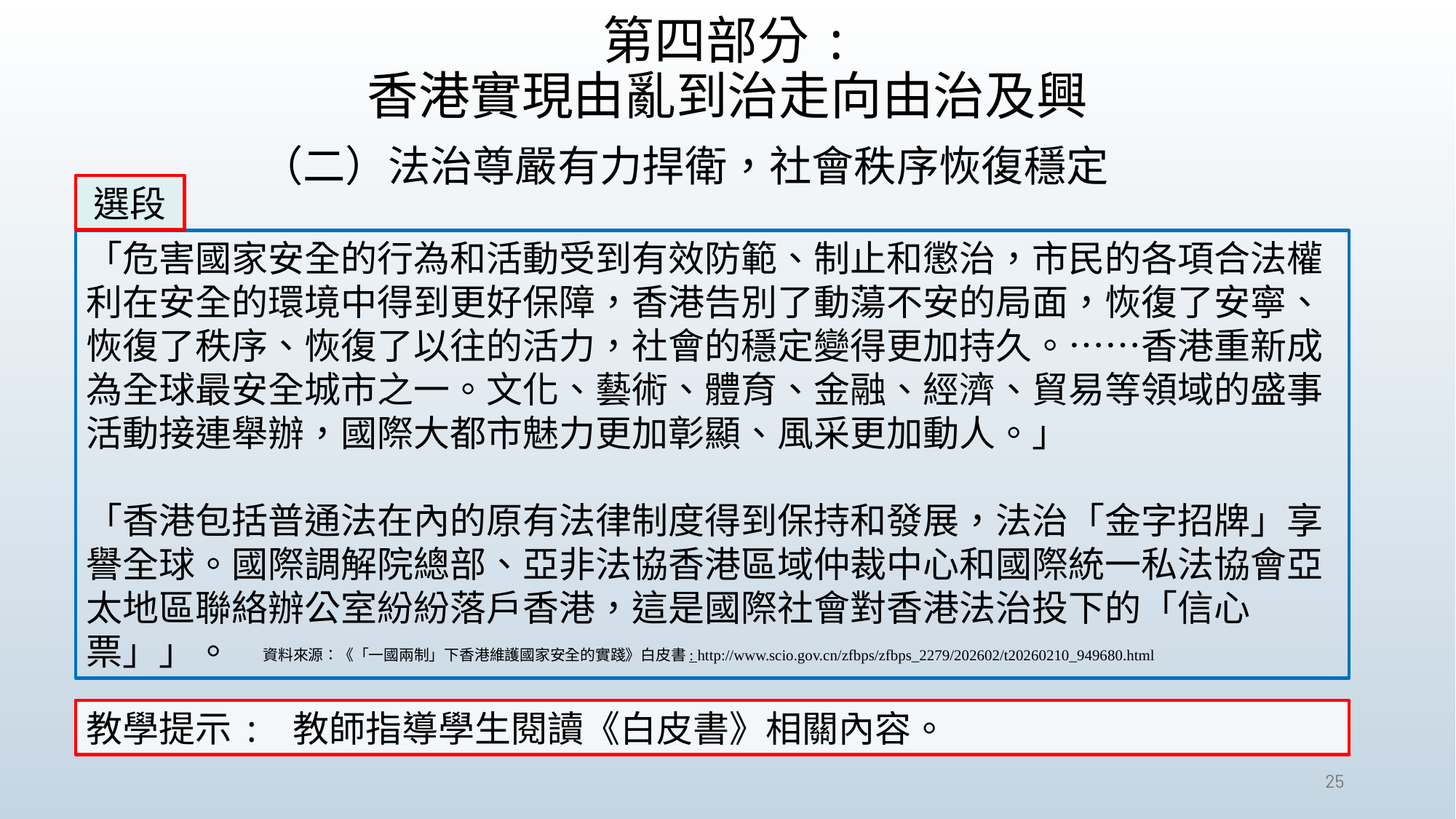

第四部分:
香港實現由亂到治走向由治及興
（二）法治尊嚴有力捍衛，社會秩序恢復穩定
選段
「危害國家安全的行為和活動受到有效防範、制止和懲治，市民的各項合法權利在安全的環境中得到更好保障，香港告別了動蕩不安的局面，恢復了安寧、恢復了秩序、恢復了以往的活力，社會的穩定變得更加持久。……香港重新成為全球最安全城市之一。文化、藝術、體育、金融、經濟、貿易等領域的盛事活動接連舉辦，國際大都市魅力更加彰顯、風采更加動人。」

「香港包括普通法在內的原有法律制度得到保持和發展，法治「金字招牌」享譽全球。國際調解院總部、亞非法協香港區域仲裁中心和國際統一私法協會亞太地區聯絡辦公室紛紛落戶香港，這是國際社會對香港法治投下的「信心票」」。
資料來源：《「一國兩制」下香港維護國家安全的實踐》白皮書: http://www.scio.gov.cn/zfbps/zfbps_2279/202602/t20260210_949680.html
教學提示: 教師指導學生閱讀《白皮書》相關內容。
25